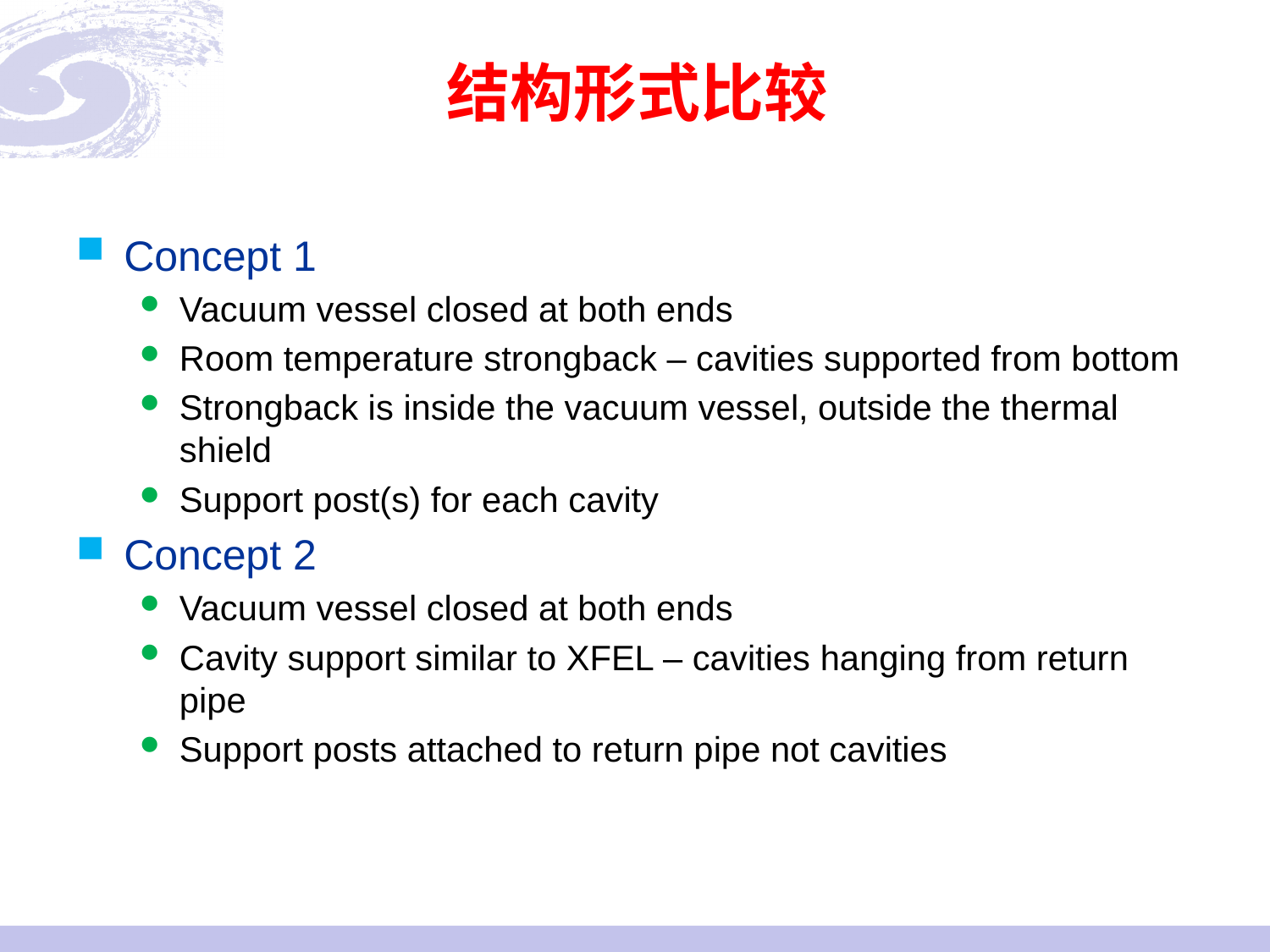

# 结构形式比较
Concept 1
Vacuum vessel closed at both ends
Room temperature strongback – cavities supported from bottom
Strongback is inside the vacuum vessel, outside the thermal shield
Support post(s) for each cavity
Concept 2
Vacuum vessel closed at both ends
Cavity support similar to XFEL – cavities hanging from return pipe
Support posts attached to return pipe not cavities